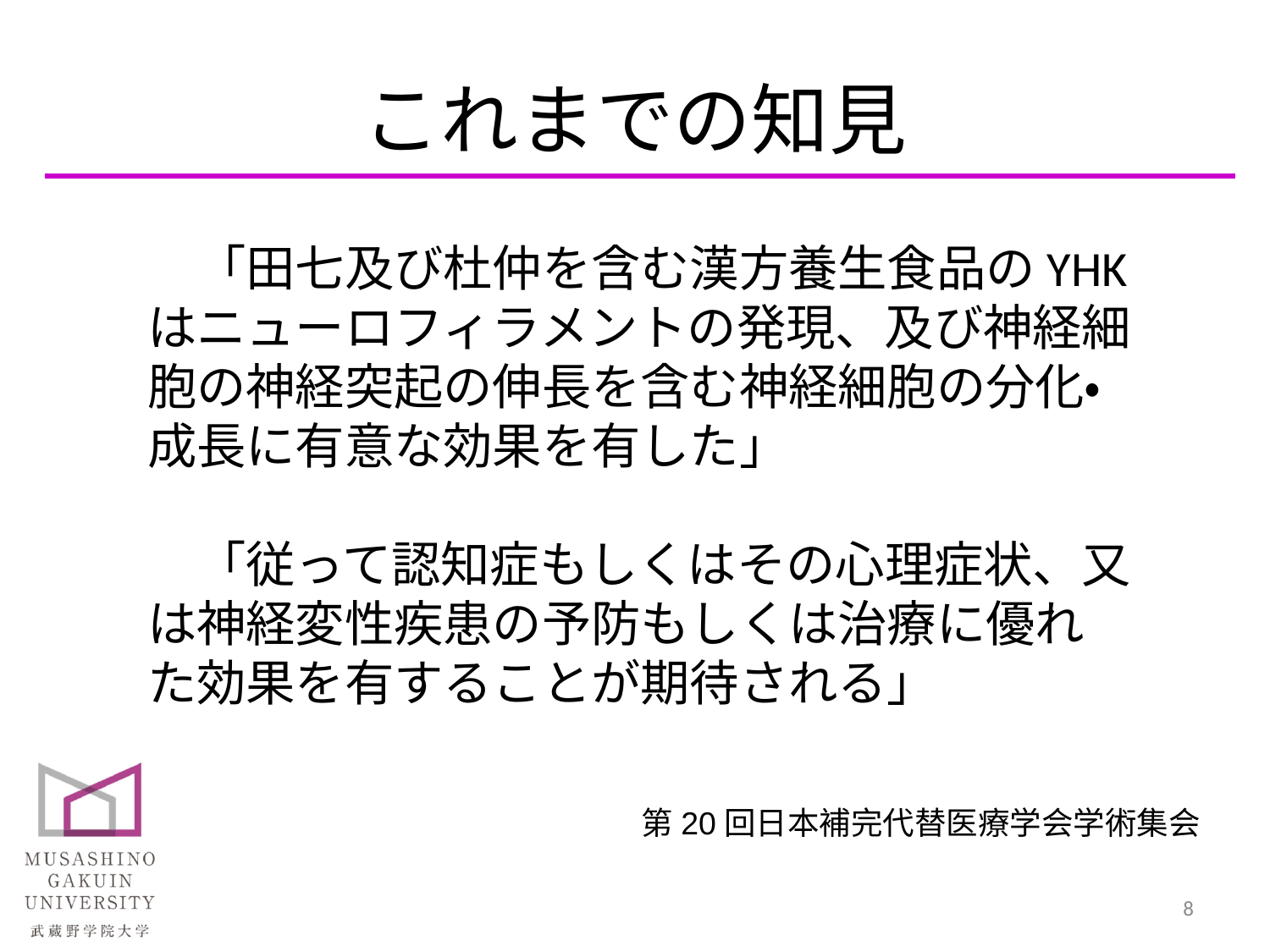

# これまでの知見
　「田七及び杜仲を含む漢方養生食品のYHKはニューロフィラメントの発現、及び神経細胞の神経突起の伸長を含む神経細胞の分化・成長に有意な効果を有した」

　「従って認知症もしくはその心理症状、又は神経変性疾患の予防もしくは治療に優れた効果を有することが期待される」
第20回日本補完代替医療学会学術集会
8